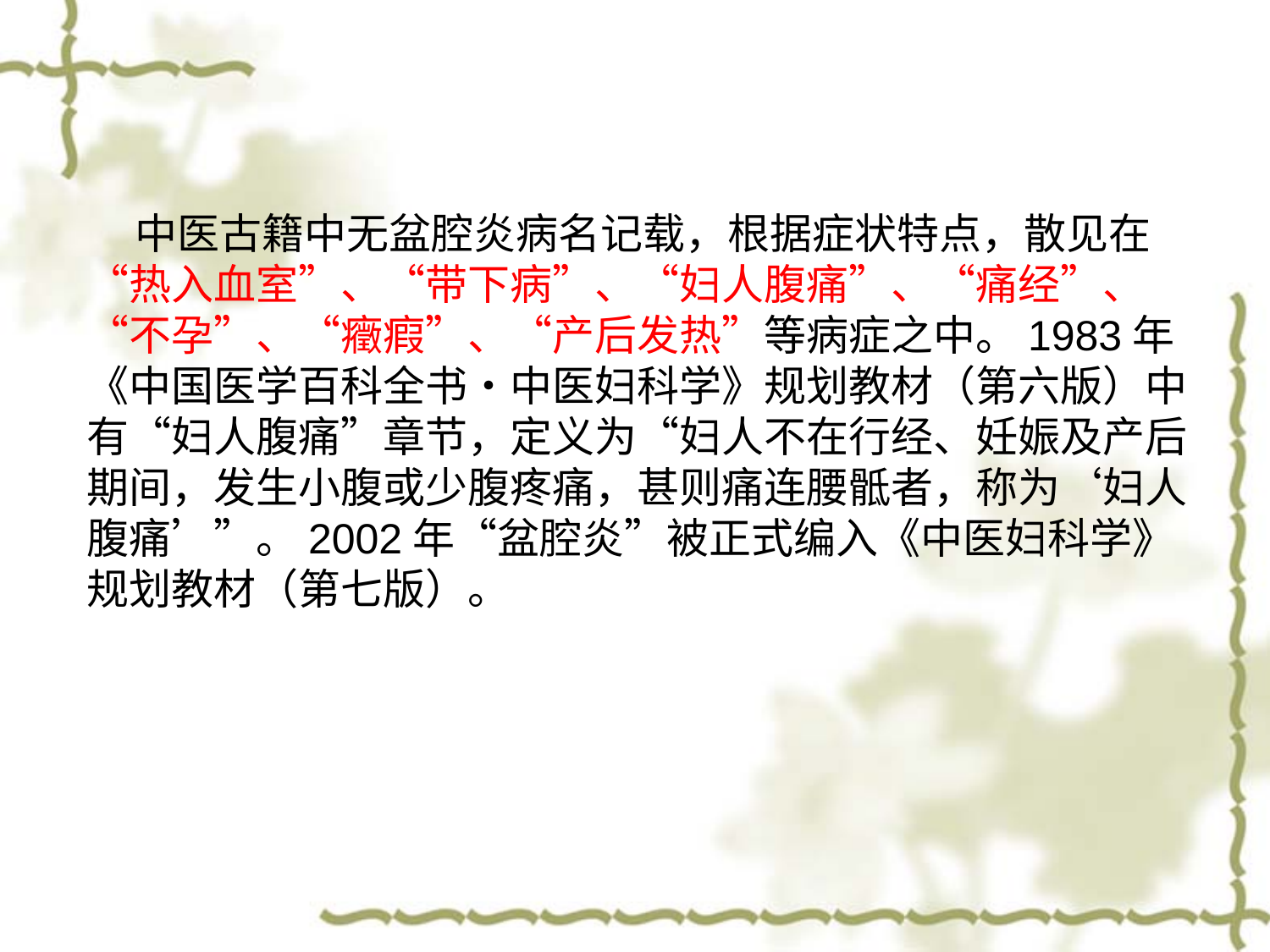

中医古籍中无盆腔炎病名记载，根据症状特点，散见在“热入血室”、“带下病”、“妇人腹痛”、“痛经”、“不孕”、“癥瘕”、“产后发热”等病症之中。1983年《中国医学百科全书•中医妇科学》规划教材（第六版）中有“妇人腹痛”章节，定义为“妇人不在行经、妊娠及产后期间，发生小腹或少腹疼痛，甚则痛连腰骶者，称为‘妇人腹痛’”。2002年“盆腔炎”被正式编入《中医妇科学》规划教材（第七版）。